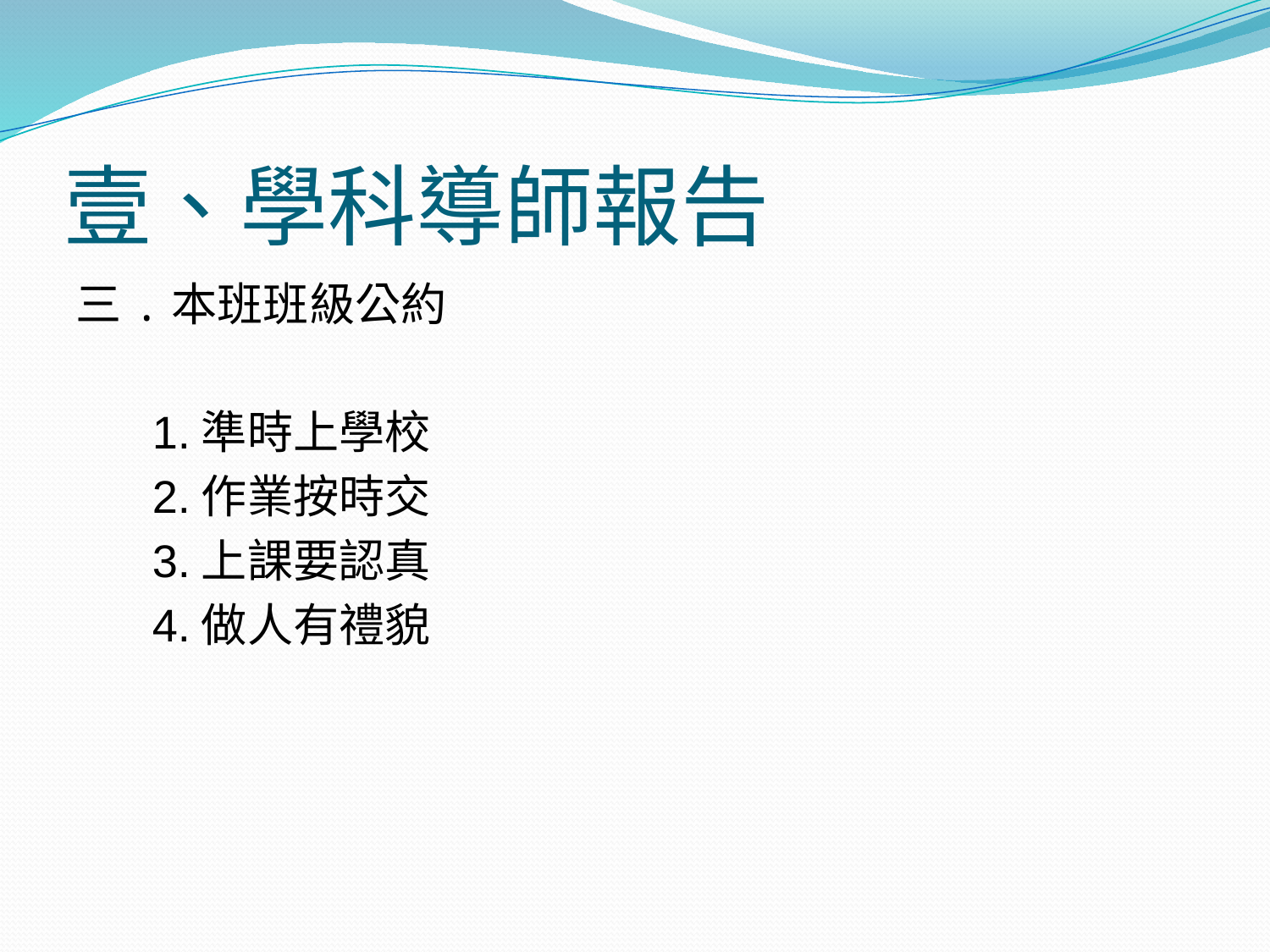

# 壹、學科導師報告
三.本班班級公約

      1.準時上學校
      2.作業按時交
      3.上課要認真
      4.做人有禮貌